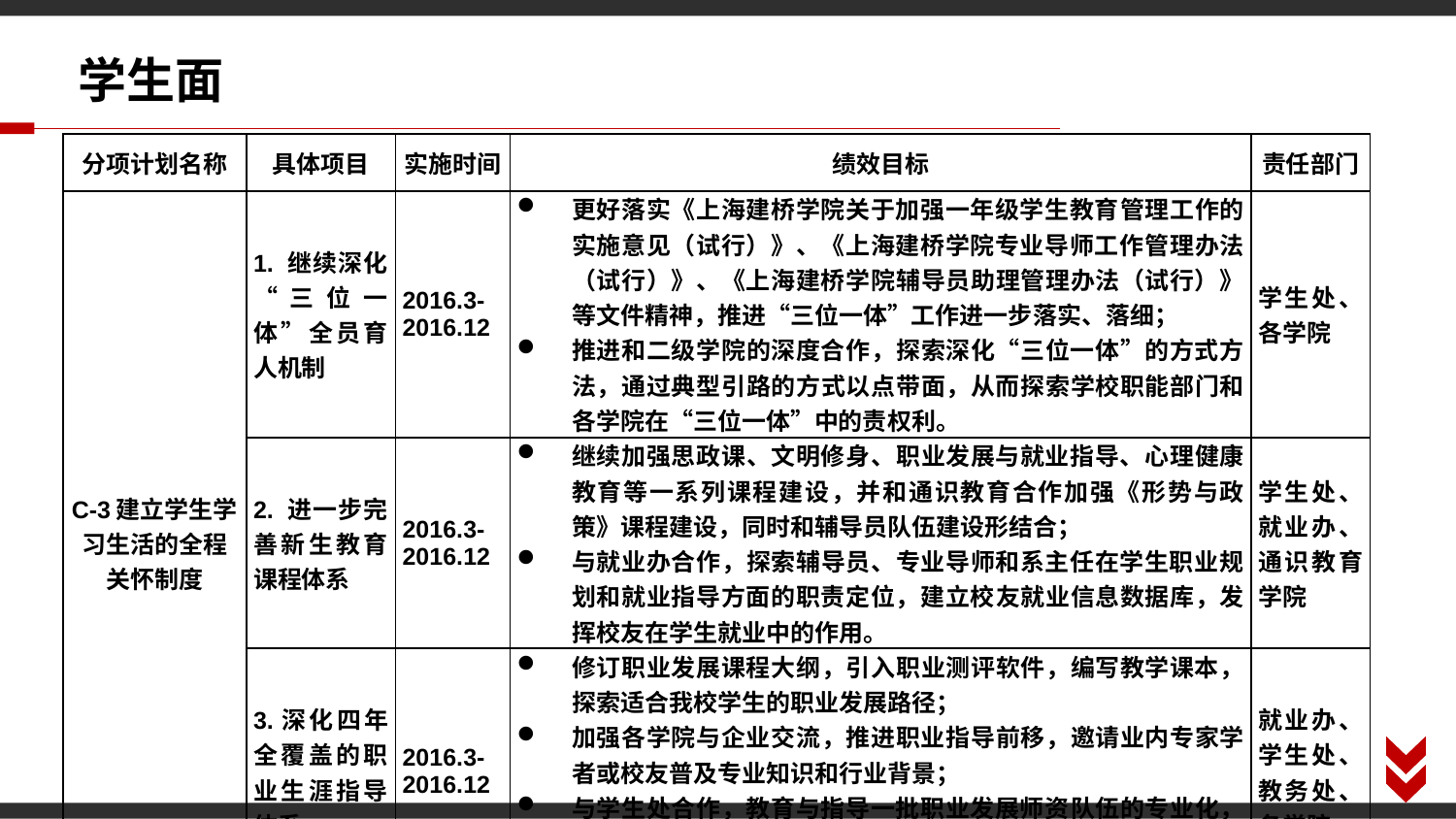

学生面

| 分项计划名称 | 具体项目 | 实施时间 | 绩效目标 | 责任部门 |
| --- | --- | --- | --- | --- |
| C-3建立学生学习生活的全程关怀制度 | 1. 继续深化“三位一体”全员育人机制 | 2016.3-2016.12 | 更好落实《上海建桥学院关于加强一年级学生教育管理工作的实施意见（试行）》、《上海建桥学院专业导师工作管理办法（试行）》、《上海建桥学院辅导员助理管理办法（试行）》等文件精神，推进“三位一体”工作进一步落实、落细； 推进和二级学院的深度合作，探索深化“三位一体”的方式方法，通过典型引路的方式以点带面，从而探索学校职能部门和各学院在“三位一体”中的责权利。 | 学生处、各学院 |
|  | 2. 进一步完善新生教育课程体系 | 2016.3-2016.12 | 继续加强思政课、文明修身、职业发展与就业指导、心理健康教育等一系列课程建设，并和通识教育合作加强《形势与政策》课程建设，同时和辅导员队伍建设形结合； 与就业办合作，探索辅导员、专业导师和系主任在学生职业规划和就业指导方面的职责定位，建立校友就业信息数据库，发挥校友在学生就业中的作用。 | 学生处、就业办、通识教育学院 |
|  | 3.深化四年全覆盖的职业生涯指导体系 | 2016.3-2016.12 | 修订职业发展课程大纲，引入职业测评软件，编写教学课本，探索适合我校学生的职业发展路径； 加强各学院与企业交流，推进职业指导前移，邀请业内专家学者或校友普及专业知识和行业背景； 与学生处合作，教育与指导一批职业发展师资队伍的专业化，建立和完善6个职业发展工作室，调研2015年新生的职业发展规划。 | 就业办、学生处、教务处、各学院 |